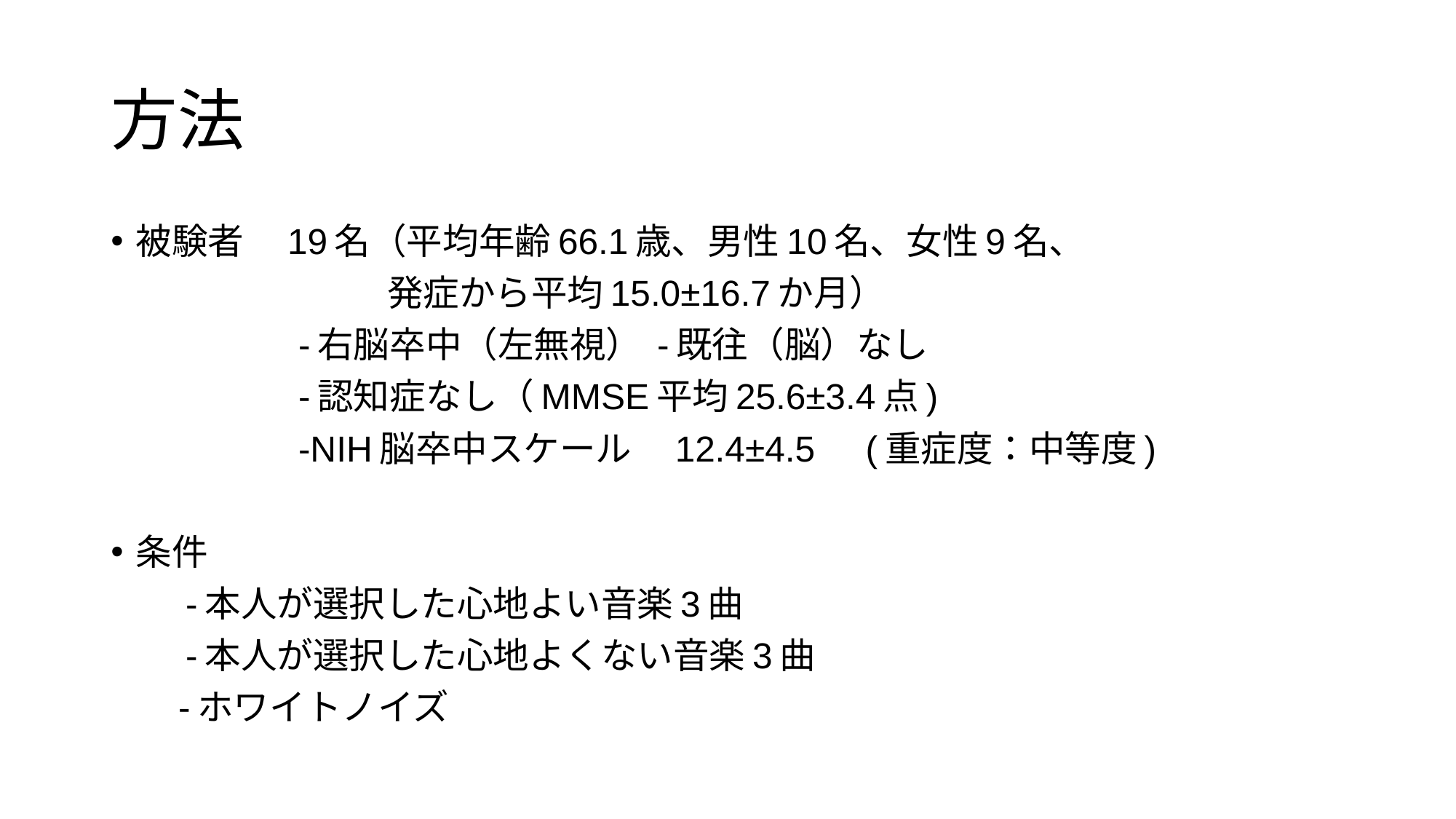

# 方法
被験者　19名（平均年齢66.1歳、男性10名、女性9名、
　　　　　　　   発症から平均15.0±16.7か月）
　　　　　-右脳卒中（左無視） -既往（脳）なし
　　　　　-認知症なし（MMSE平均25.6±3.4点)
　　　　　-NIH脳卒中スケール　12.4±4.5　(重症度：中等度)

条件
   　-本人が選択した心地よい音楽3曲
   　-本人が選択した心地よくない音楽3曲
　   -ホワイトノイズ